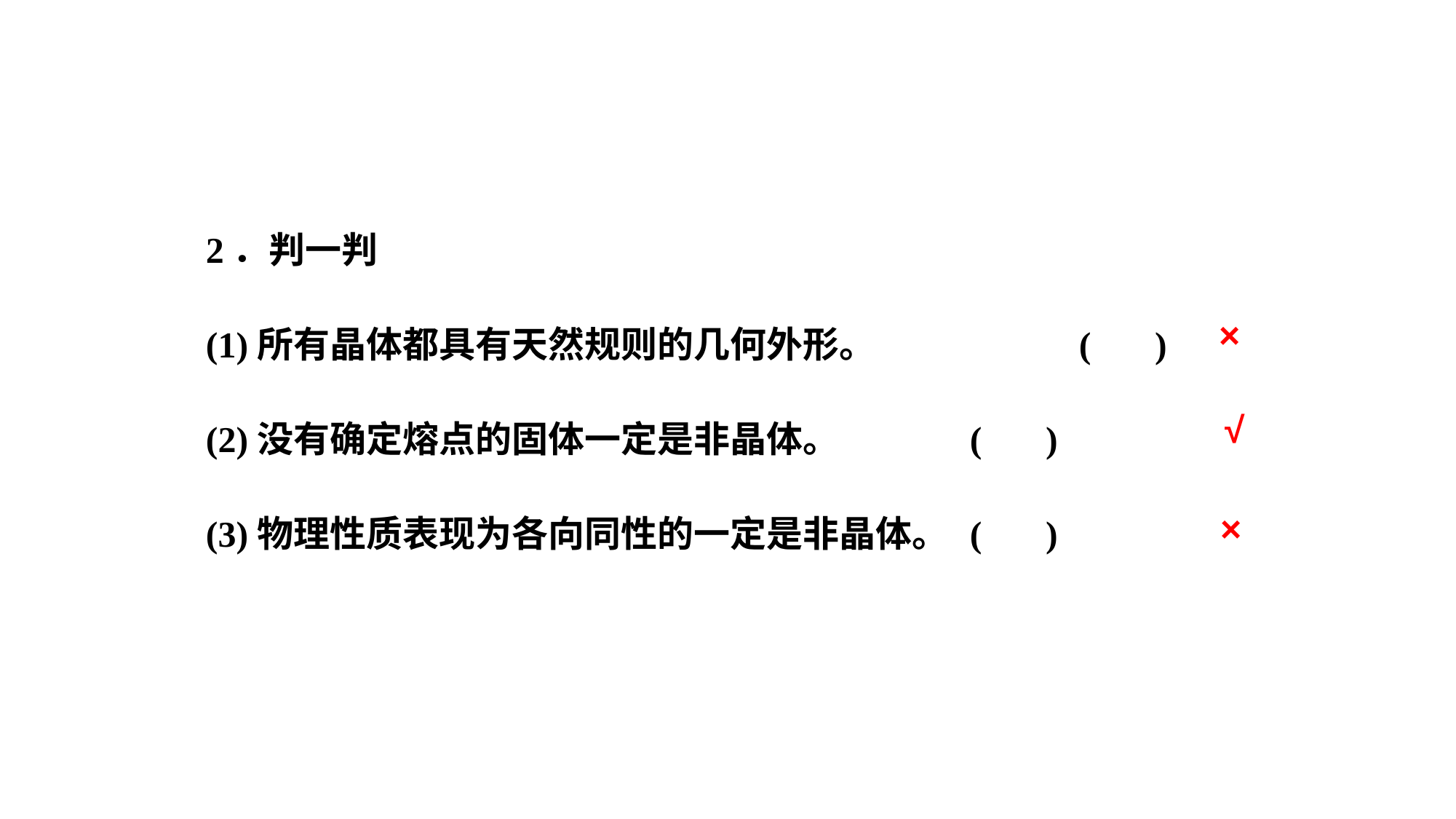

2．判一判
(1)所有晶体都具有天然规则的几何外形。		(       )
(2)没有确定熔点的固体一定是非晶体。		(       )
(3)物理性质表现为各向同性的一定是非晶体。	(       )

×
√
×